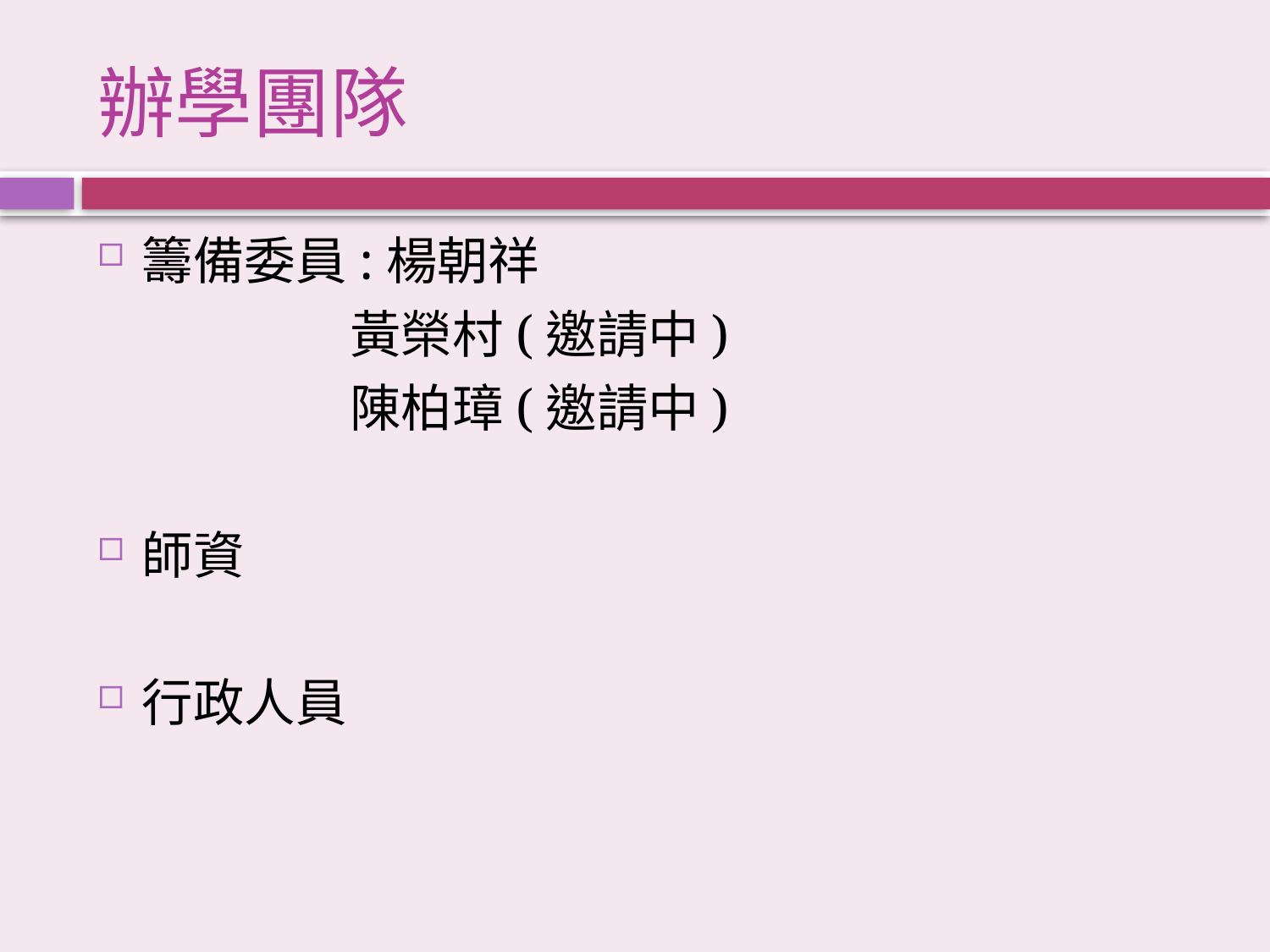

# 辦學團隊
籌備委員:楊朝祥
                     黃榮村(邀請中)
                     陳柏璋(邀請中)

師資

行政人員